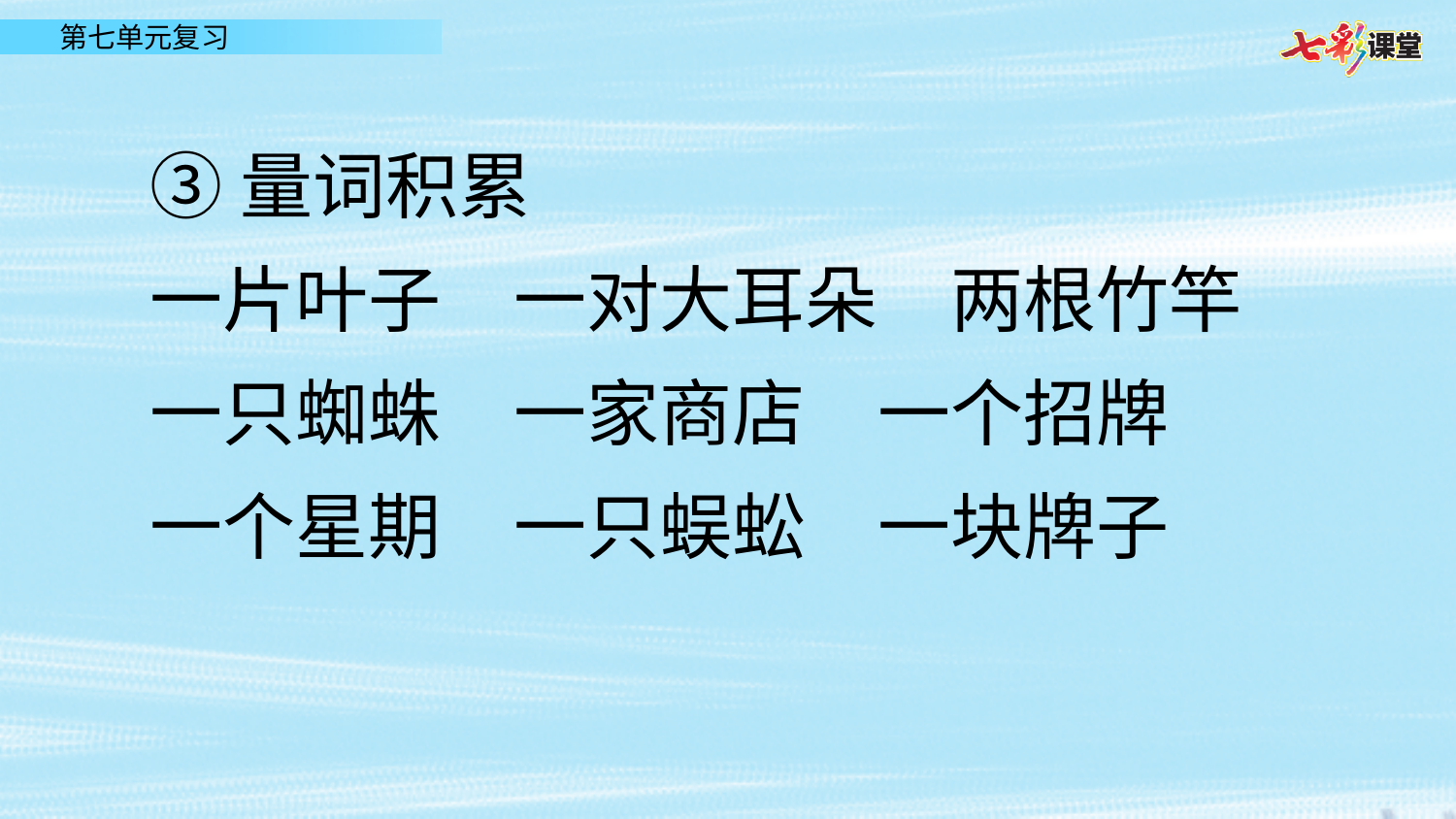

③量词积累
一片叶子　一对大耳朵　两根竹竿
一只蜘蛛　一家商店　一个招牌
一个星期　一只蜈蚣　一块牌子